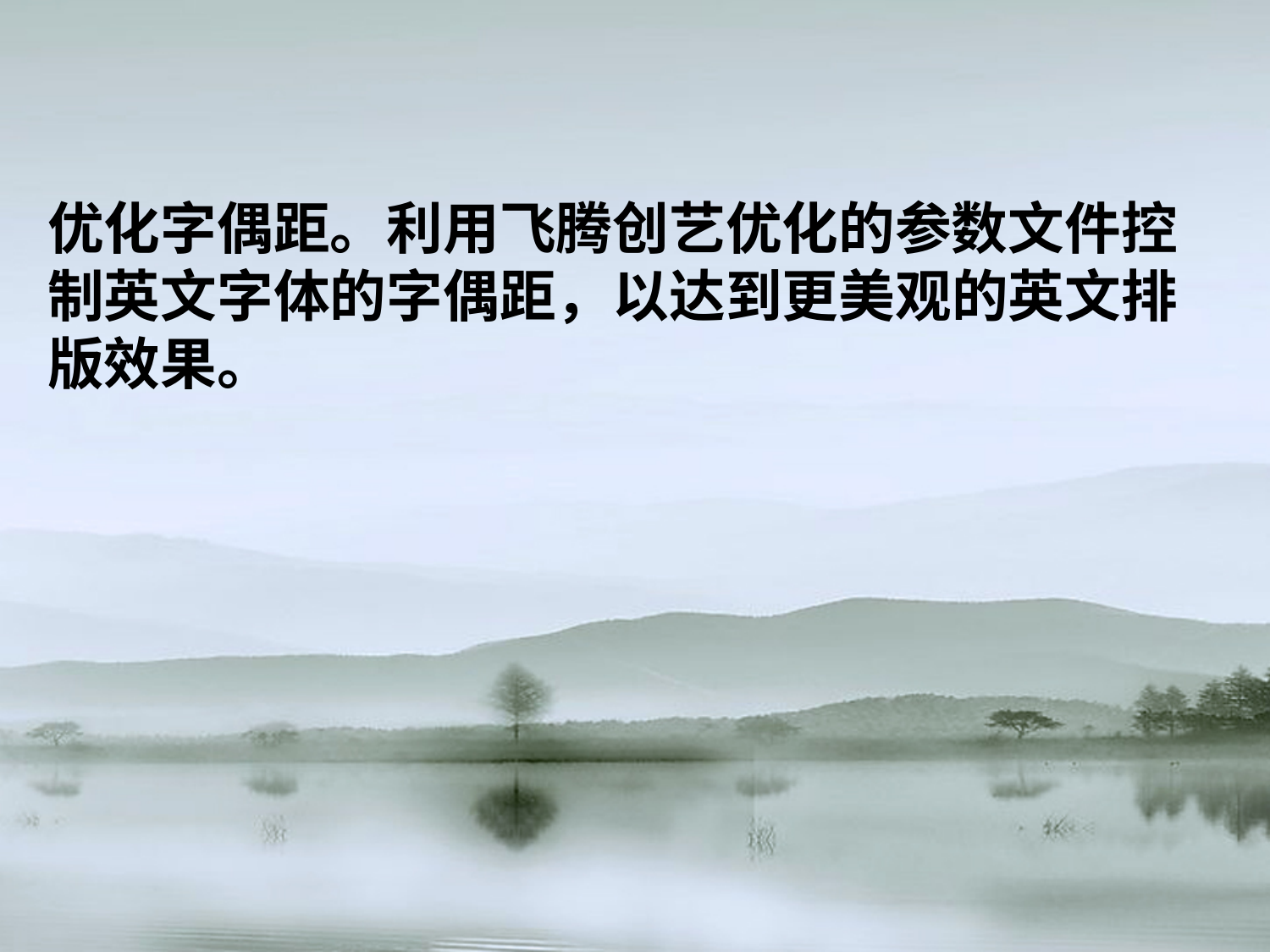

#
优化字偶距。利用飞腾创艺优化的参数文件控制英文字体的字偶距，以达到更美观的英文排版效果。